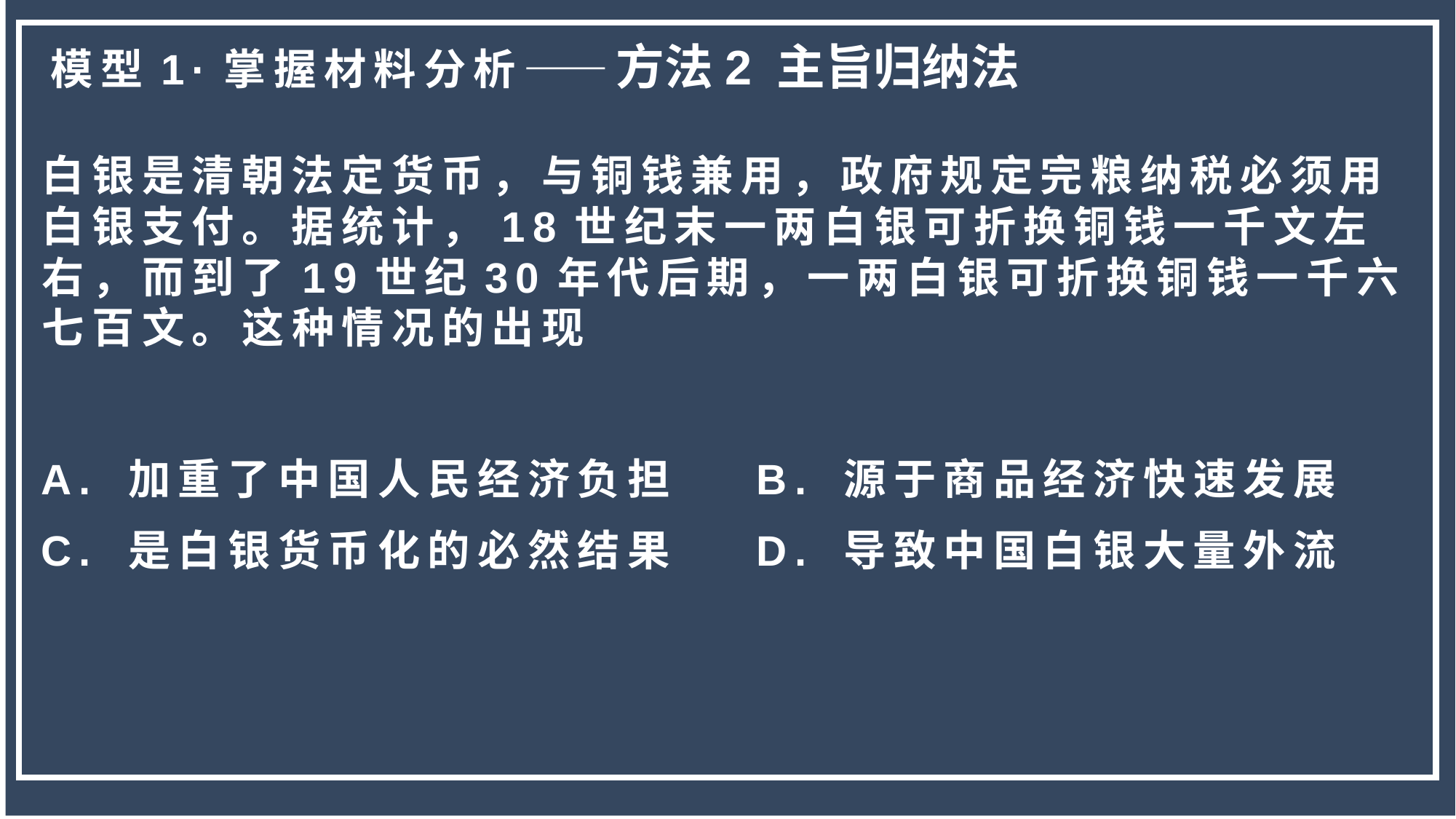

模型1·掌握材料分析——方法2 主旨归纳法

白银是清朝法定货币，与铜钱兼用，政府规定完粮纳税必须用白银支付。据统计，18世纪末一两白银可折换铜钱一千文左右，而到了19世纪30年代后期，一两白银可折换铜钱一千六七百文。这种情况的出现
A. 加重了中国人民经济负担    B. 源于商品经济快速发展
C. 是白银货币化的必然结果    D. 导致中国白银大量外流